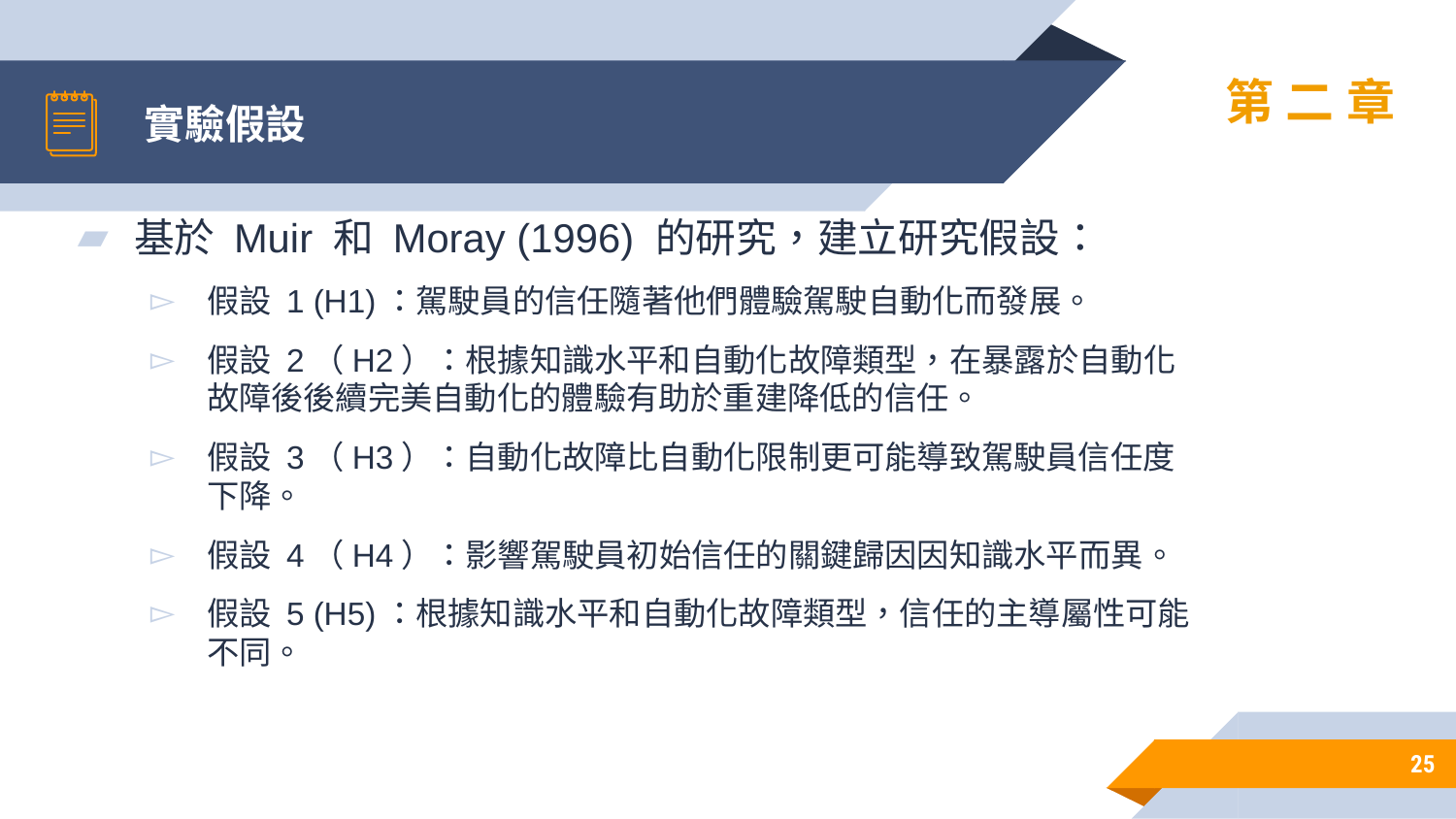

# 實驗假設
第二章

基於 Muir 和 Moray (1996) 的研究，建立研究假設：
假設 1 (H1)：駕駛員的信任隨著他們體驗駕駛自動化而發展。
假設 2（H2）：根據知識水平和自動化故障類型，在暴露於自動化故障後後續完美自動化的體驗有助於重建降低的信任。
假設 3（H3）：自動化故障比自動化限制更可能導致駕駛員信任度下降。
假設 4（H4）：影響駕駛員初始信任的關鍵歸因因知識水平而異。
假設 5 (H5)：根據知識水平和自動化故障類型，信任的主導屬性可能不同。

25